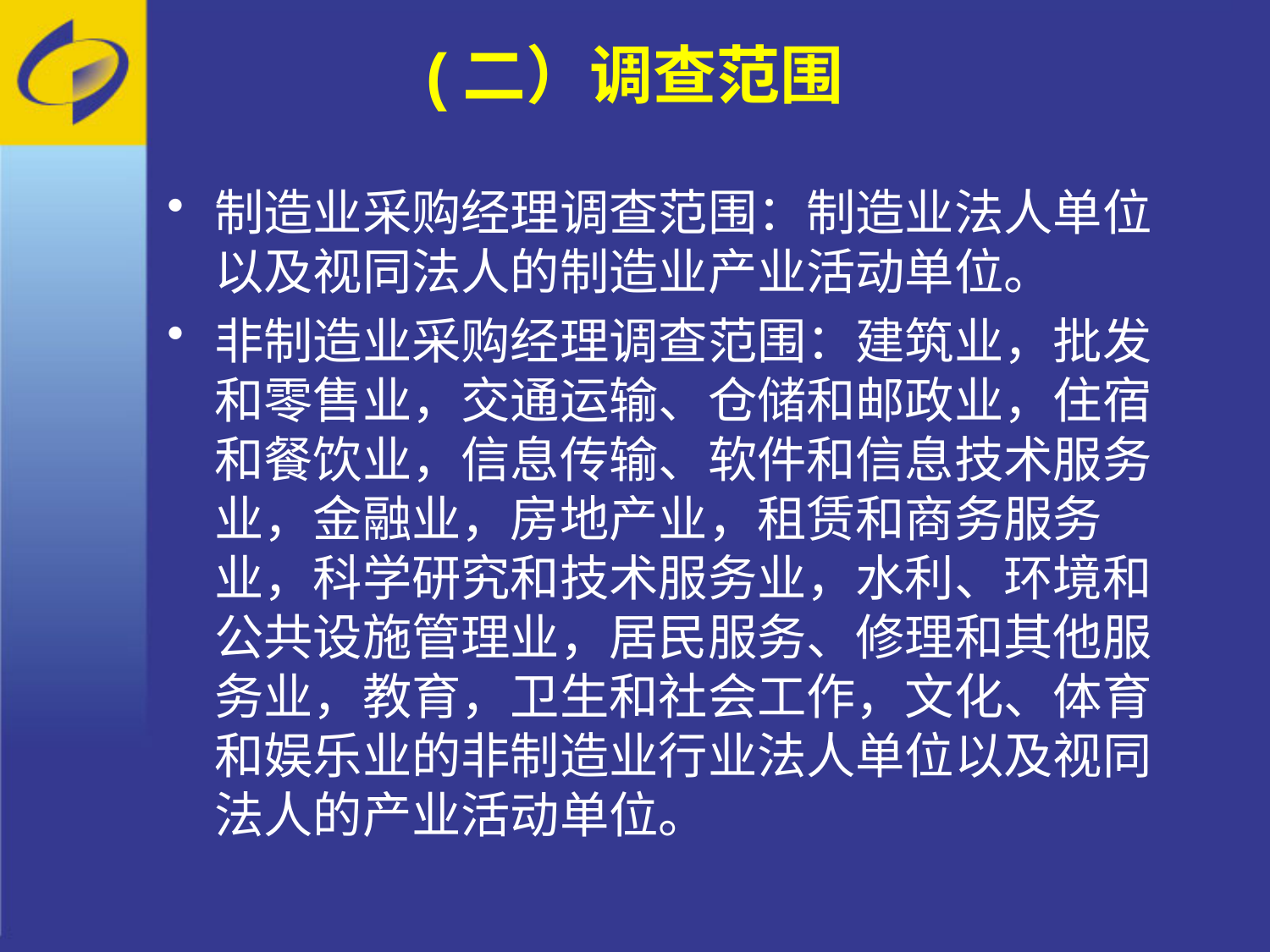

# (二）调查范围
制造业采购经理调查范围：制造业法人单位以及视同法人的制造业产业活动单位。
非制造业采购经理调查范围：建筑业，批发和零售业，交通运输、仓储和邮政业，住宿和餐饮业，信息传输、软件和信息技术服务业，金融业，房地产业，租赁和商务服务业，科学研究和技术服务业，水利、环境和公共设施管理业，居民服务、修理和其他服务业，教育，卫生和社会工作，文化、体育和娱乐业的非制造业行业法人单位以及视同法人的产业活动单位。